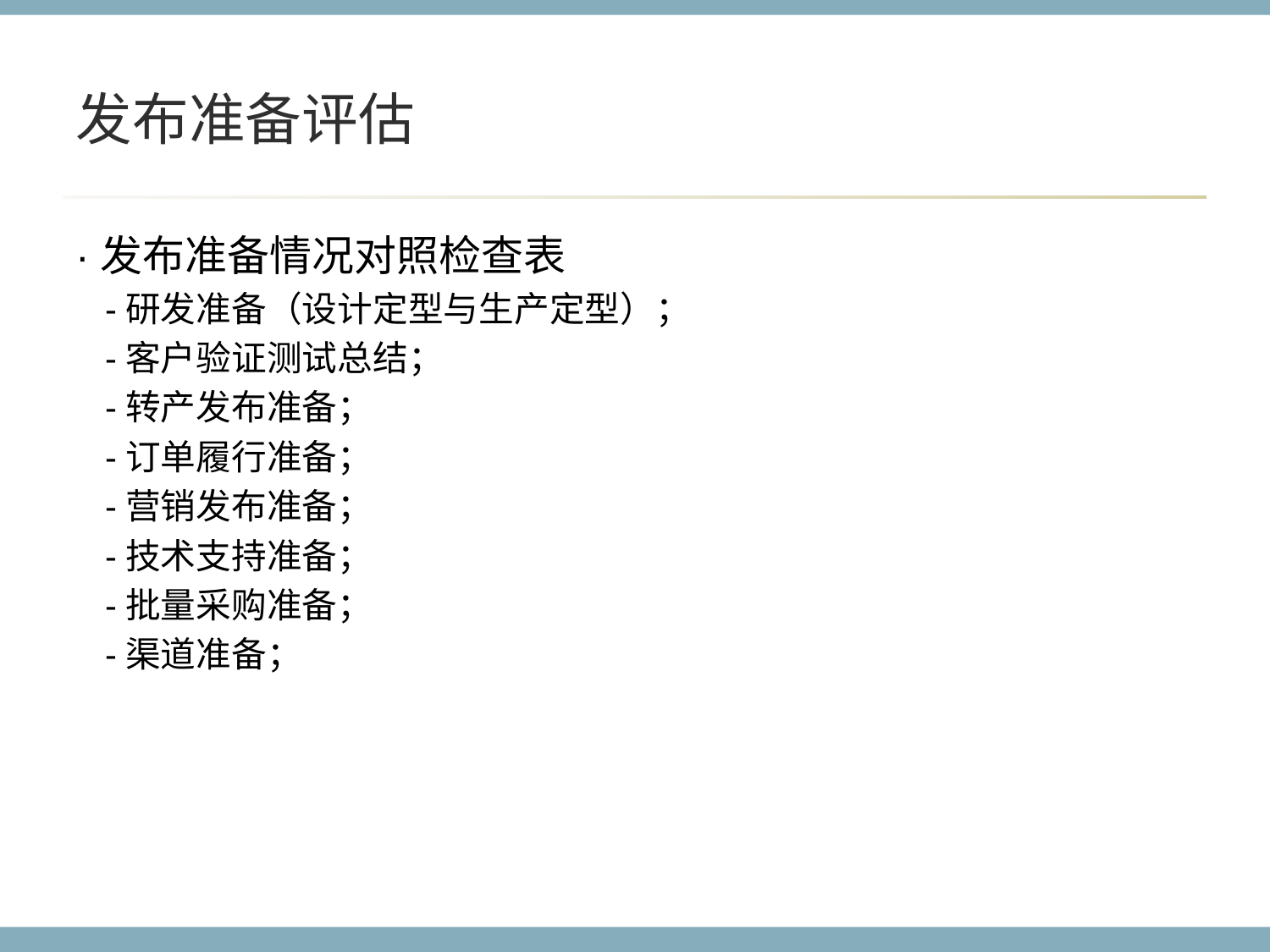

# 发布准备评估
·发布准备情况对照检查表
   -研发准备（设计定型与生产定型）；
   -客户验证测试总结；
   -转产发布准备；
   -订单履行准备；
   -营销发布准备；
   -技术支持准备；
   -批量采购准备；
   -渠道准备；